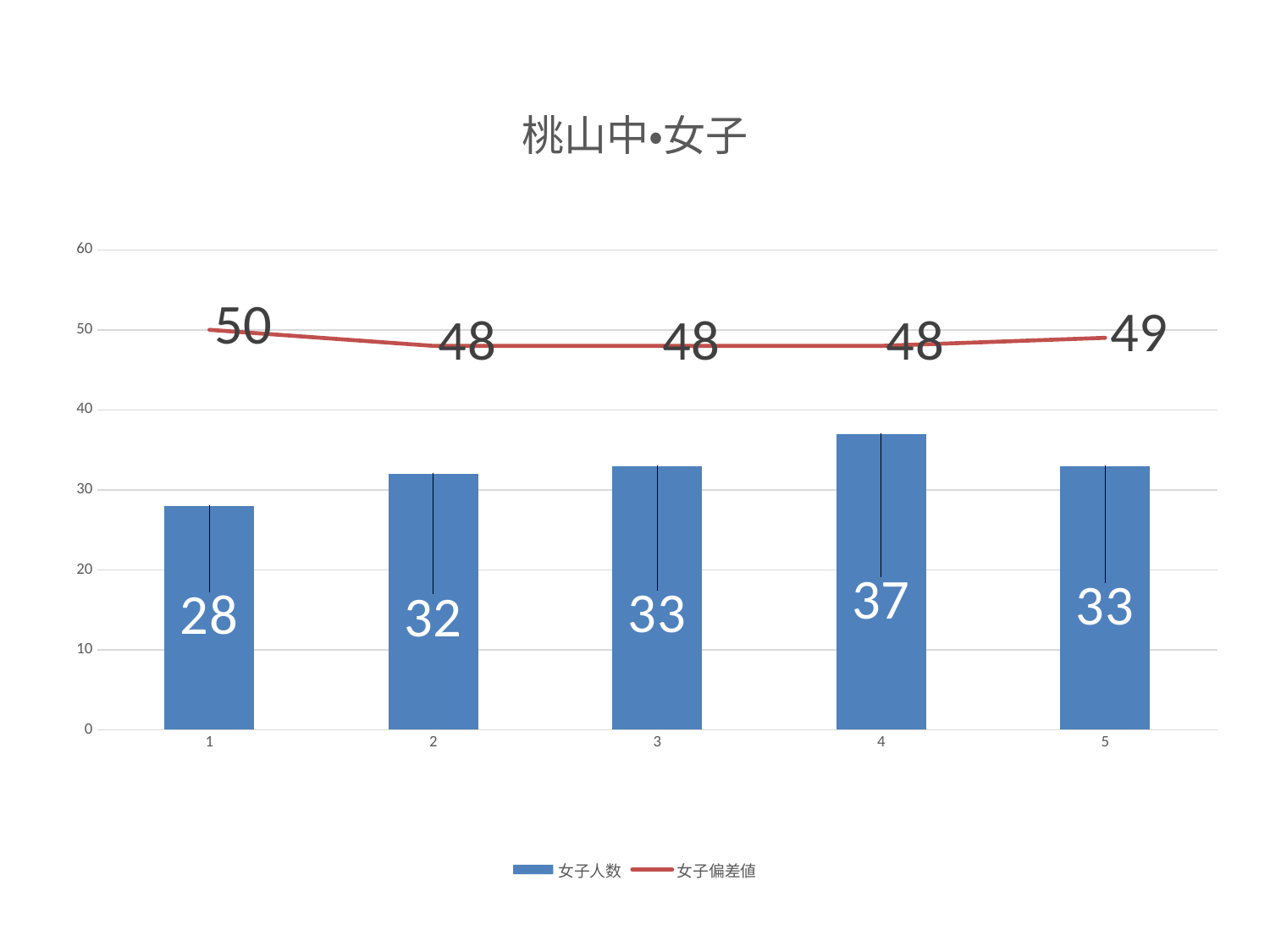

### Chart: 桃山中・女子

| Category | 女子人数 | 女子偏差値 |
|---|---|---|